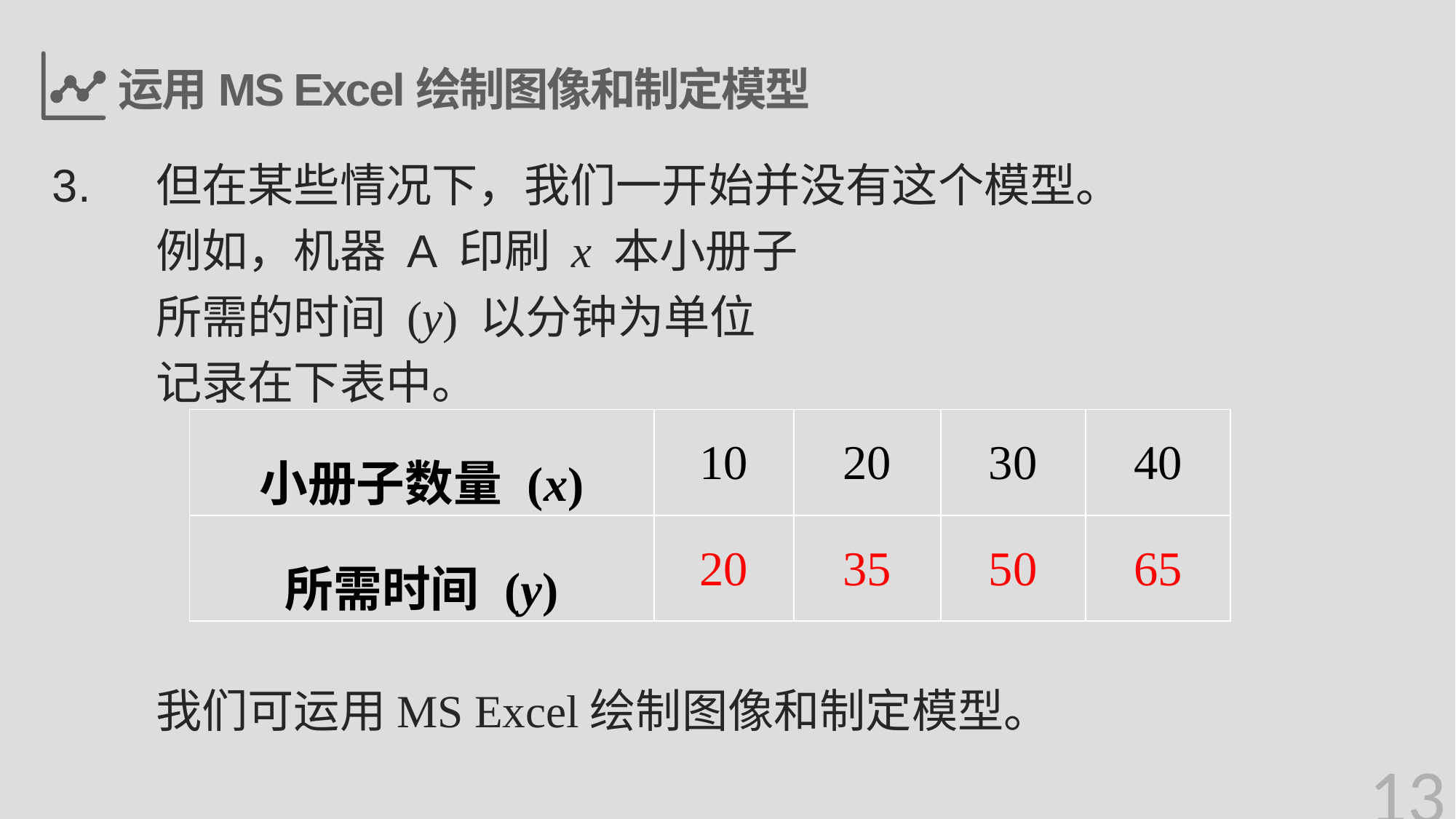

# 运用MS Excel绘制图像和制定模型

3.	但在某些情况下，我们一开始并没有这个模型。
	例如，机器 A 印刷 x 本小册子
	所需的时间 (y) 以分钟为单位
	记录在下表中。

	我们可运用MS Excel绘制图像和制定模型。
| 小册子数量 (x) | 10 | 20 | 30 | 40 |
| --- | --- | --- | --- | --- |
| 所需时间 (y) | 20 | 35 | 50 | 65 |
13